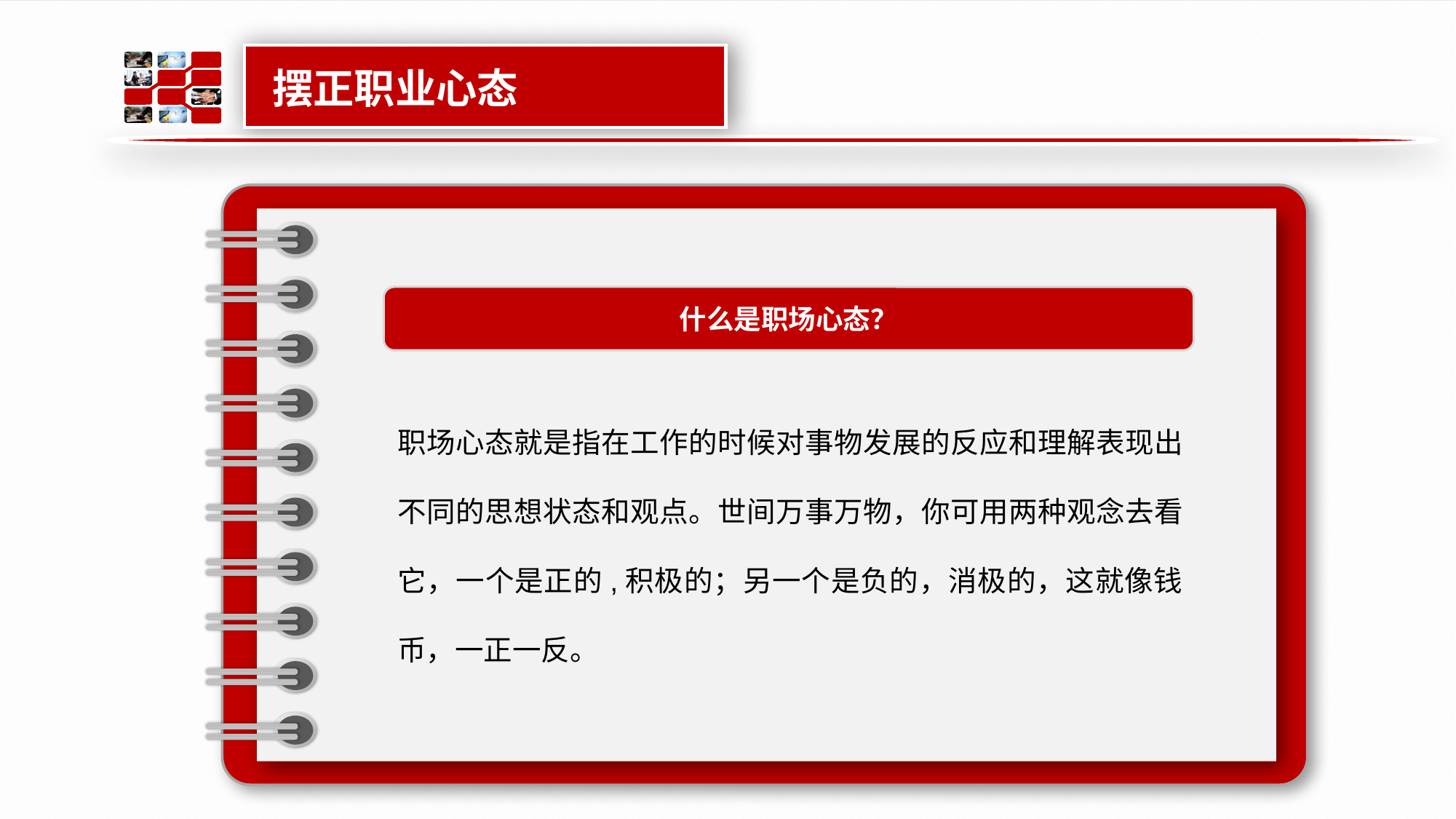

摆正职业心态

什么是职场心态？
职场心态就是指在工作的时候对事物发展的反应和理解表现出不同的思想状态和观点。世间万事万物，你可用两种观念去看它，一个是正的,积极的；另一个是负的，消极的，这就像钱币，一正一反。